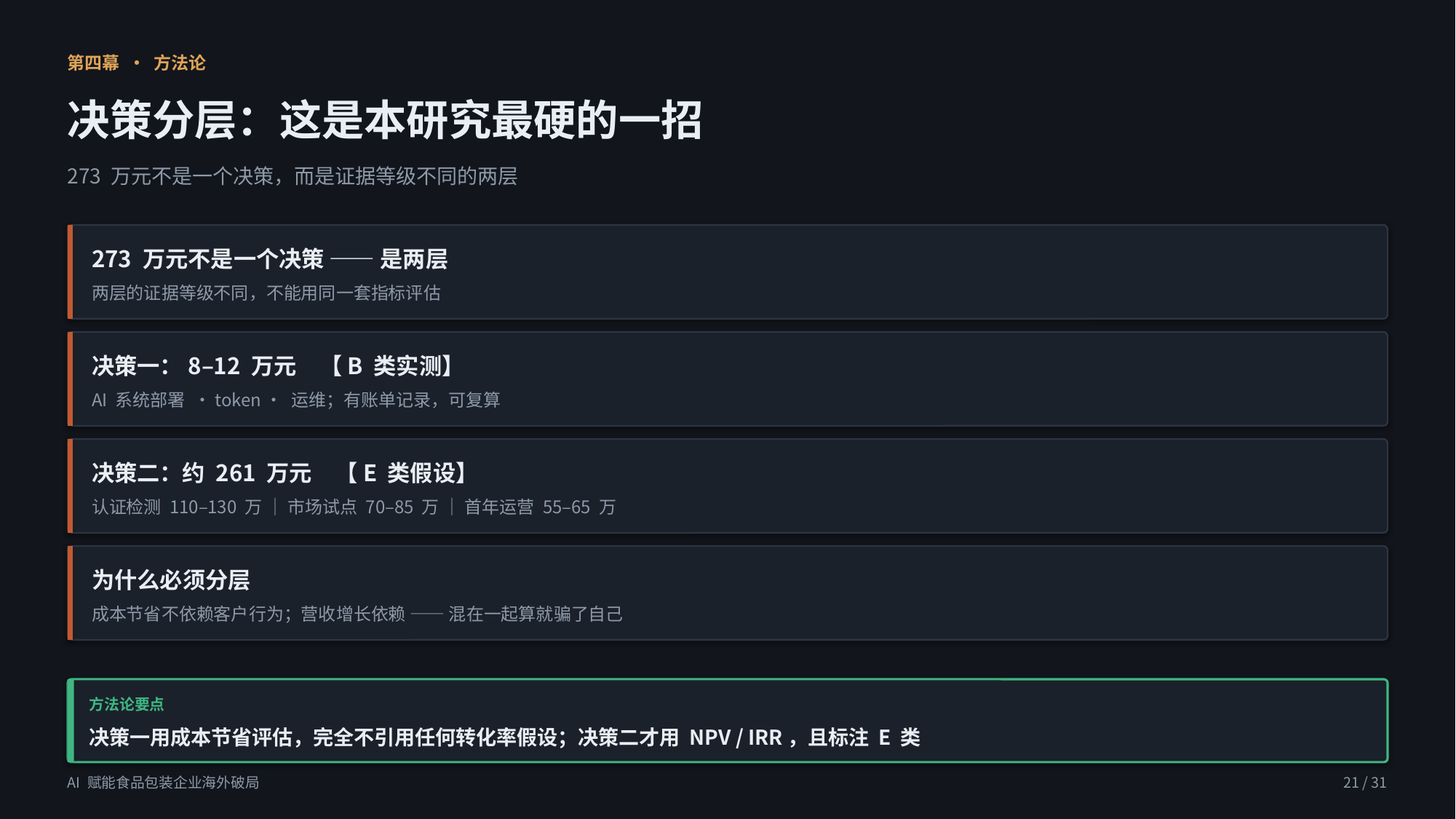

第四幕 · 方法论
决策分层：这是本研究最硬的一招
273 万元不是一个决策，而是证据等级不同的两层

273 万元不是一个决策 —— 是两层
两层的证据等级不同，不能用同一套指标评估

决策一：8–12 万元　【B 类实测】
AI 系统部署 · token · 运维；有账单记录，可复算

决策二：约 261 万元　【E 类假设】
认证检测 110–130 万 ｜ 市场试点 70–85 万 ｜ 首年运营 55–65 万

为什么必须分层
成本节省不依赖客户行为；营收增长依赖 —— 混在一起算就骗了自己

方法论要点
决策一用成本节省评估，完全不引用任何转化率假设；决策二才用 NPV / IRR，且标注 E 类
AI 赋能食品包装企业海外破局
21 / 31